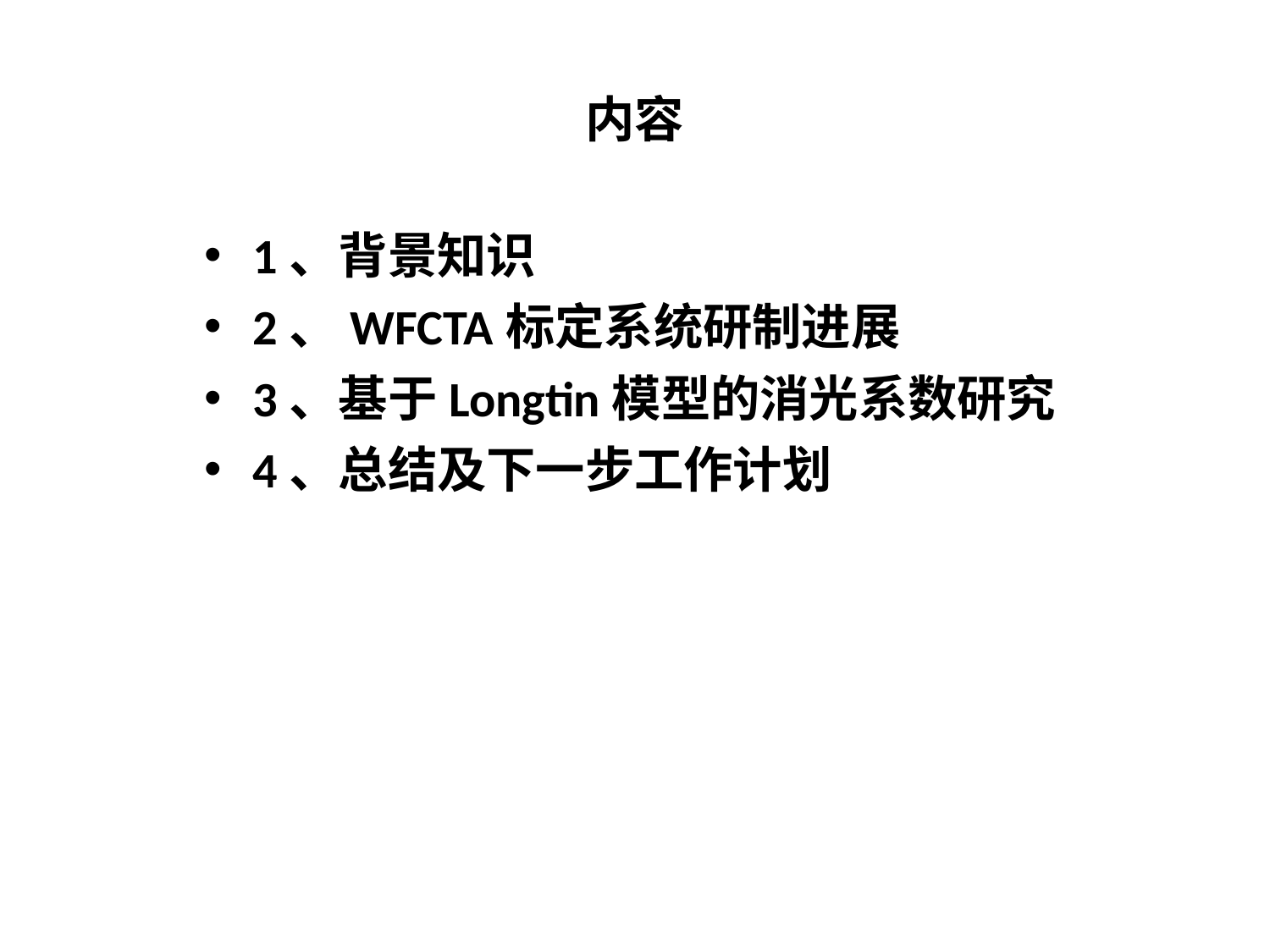

# 内容
1、背景知识
2、WFCTA标定系统研制进展
3、基于Longtin模型的消光系数研究
4、总结及下一步工作计划